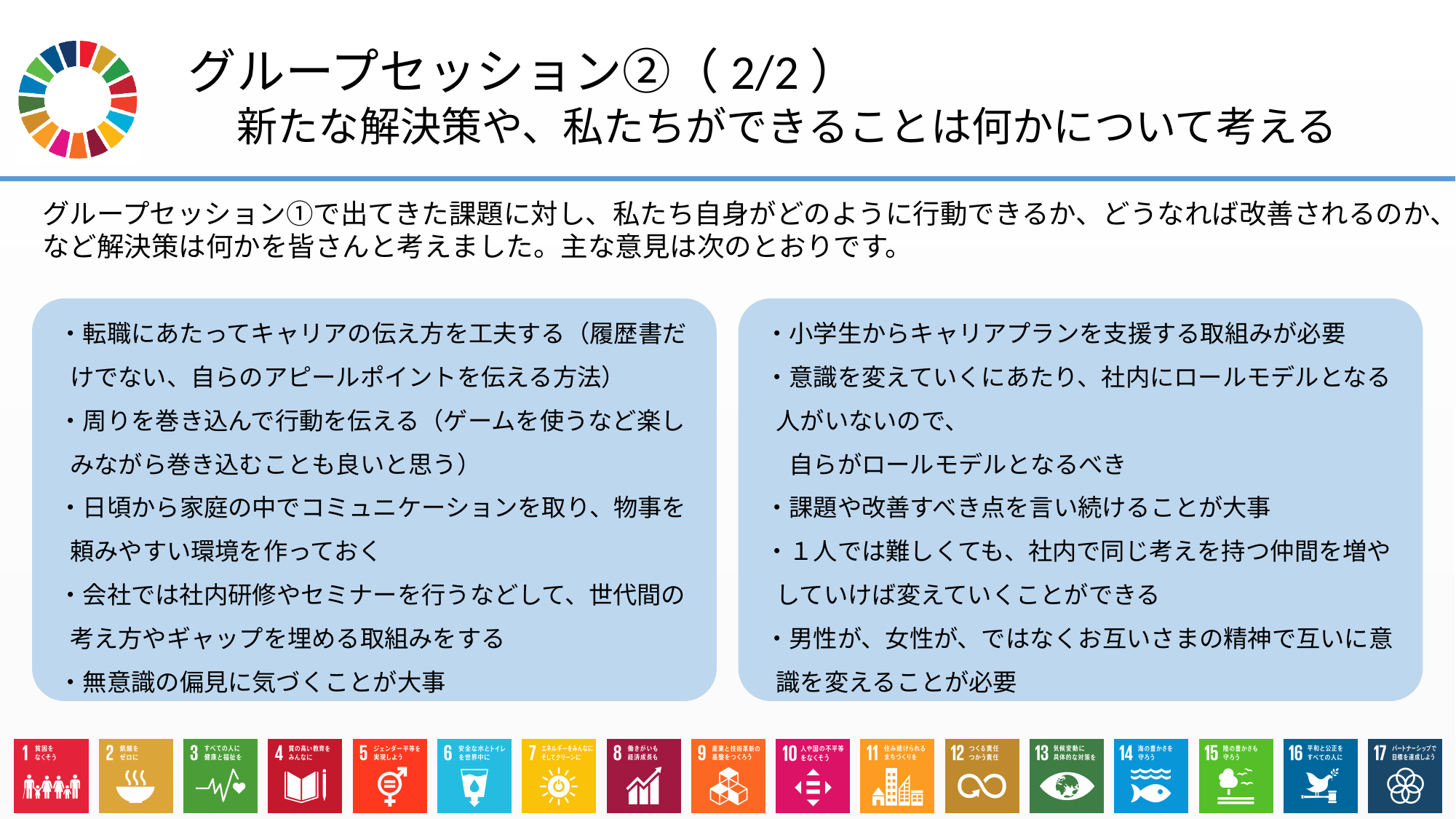

# グループセッション②（2/2） 　新たな解決策や、私たちができることは何かについて考える
グループセッション①で出てきた課題に対し、私たち自身がどのように行動できるか、どうなれば改善されるのか、
など解決策は何かを皆さんと考えました。主な意見は次のとおりです。
・転職にあたってキャリアの伝え方を工夫する（履歴書だけでない、自らのアピールポイントを伝える方法）
・周りを巻き込んで行動を伝える（ゲームを使うなど楽しみながら巻き込むことも良いと思う）
・日頃から家庭の中でコミュニケーションを取り、物事を頼みやすい環境を作っておく
・会社では社内研修やセミナーを行うなどして、世代間の考え方やギャップを埋める取組みをする
・無意識の偏見に気づくことが大事
・小学生からキャリアプランを支援する取組みが必要
・意識を変えていくにあたり、社内にロールモデルとなる人がいないので、
　自らがロールモデルとなるべき
・課題や改善すべき点を言い続けることが大事
・１人では難しくても、社内で同じ考えを持つ仲間を増やしていけば変えていくことができる
・男性が、女性が、ではなくお互いさまの精神で互いに意識を変えることが必要